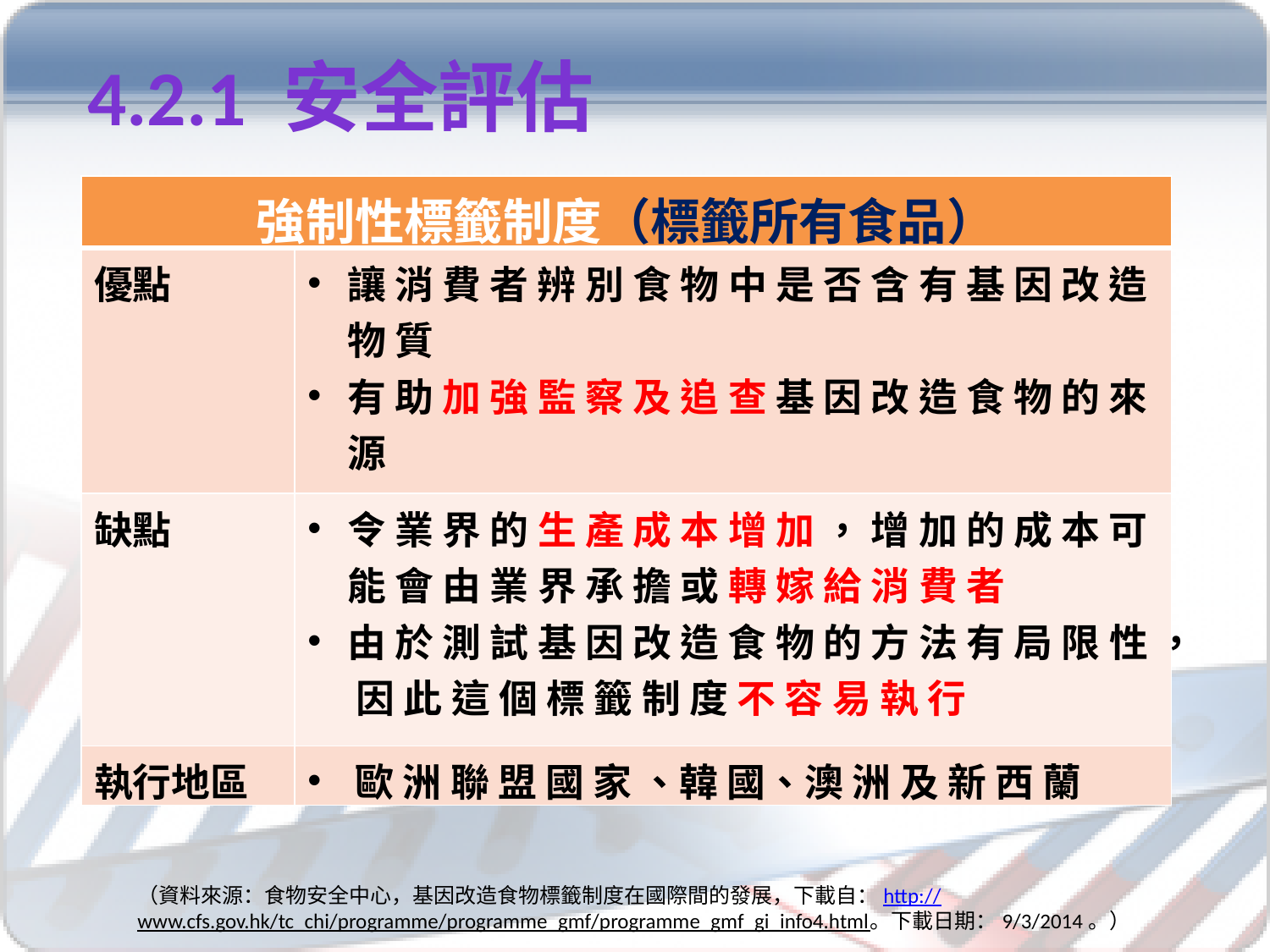

4.2.1 安全評估
| 強制性標籤制度（標籤所有食品） |  |
| --- | --- |
| 優點 | 讓 消 費 者 辨 別 食 物 中 是 否 含 有 基 因 改 造 物 質 有 助 加 強 監 察 及 追 查 基 因 改 造 食 物 的 來 源 |
| 缺點 | 令 業 界 的 生 產 成 本 增 加 ， 增 加 的 成 本 可 能 會 由 業 界 承 擔 或 轉 嫁 給 消 費 者 由 於 測 試 基 因 改 造 食 物 的 方 法 有 局 限 性 ， 因 此 這 個 標 籤 制 度 不 容 易 執 行 |
| 執行地區 | 歐 洲 聯 盟 國 家 、韓 國、澳 洲 及 新 西 蘭 |
（資料來源：食物安全中心，基因改造食物標籤制度在國際間的發展，下載自：http://www.cfs.gov.hk/tc_chi/programme/programme_gmf/programme_gmf_gi_info4.html。下載日期：9/3/2014。）